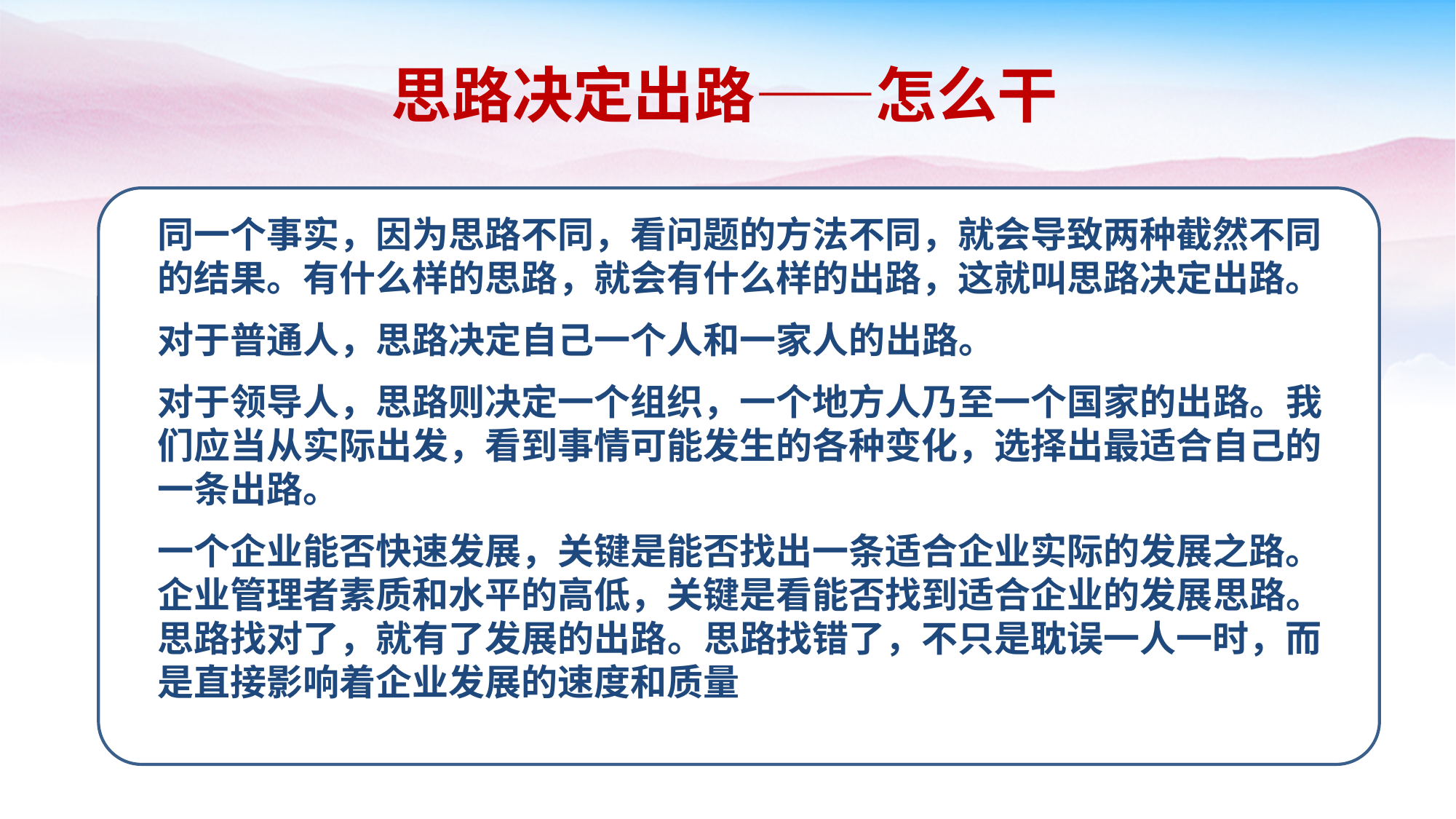

思路决定出路——怎么干

同一个事实，因为思路不同，看问题的方法不同，就会导致两种截然不同的结果。有什么样的思路，就会有什么样的出路，这就叫思路决定出路。
对于普通人，思路决定自己一个人和一家人的出路。
对于领导人，思路则决定一个组织，一个地方人乃至一个国家的出路。我们应当从实际出发，看到事情可能发生的各种变化，选择出最适合自己的一条出路。
一个企业能否快速发展，关键是能否找出一条适合企业实际的发展之路。企业管理者素质和水平的高低，关键是看能否找到适合企业的发展思路。思路找对了，就有了发展的出路。思路找错了，不只是耽误一人一时，而是直接影响着企业发展的速度和质量